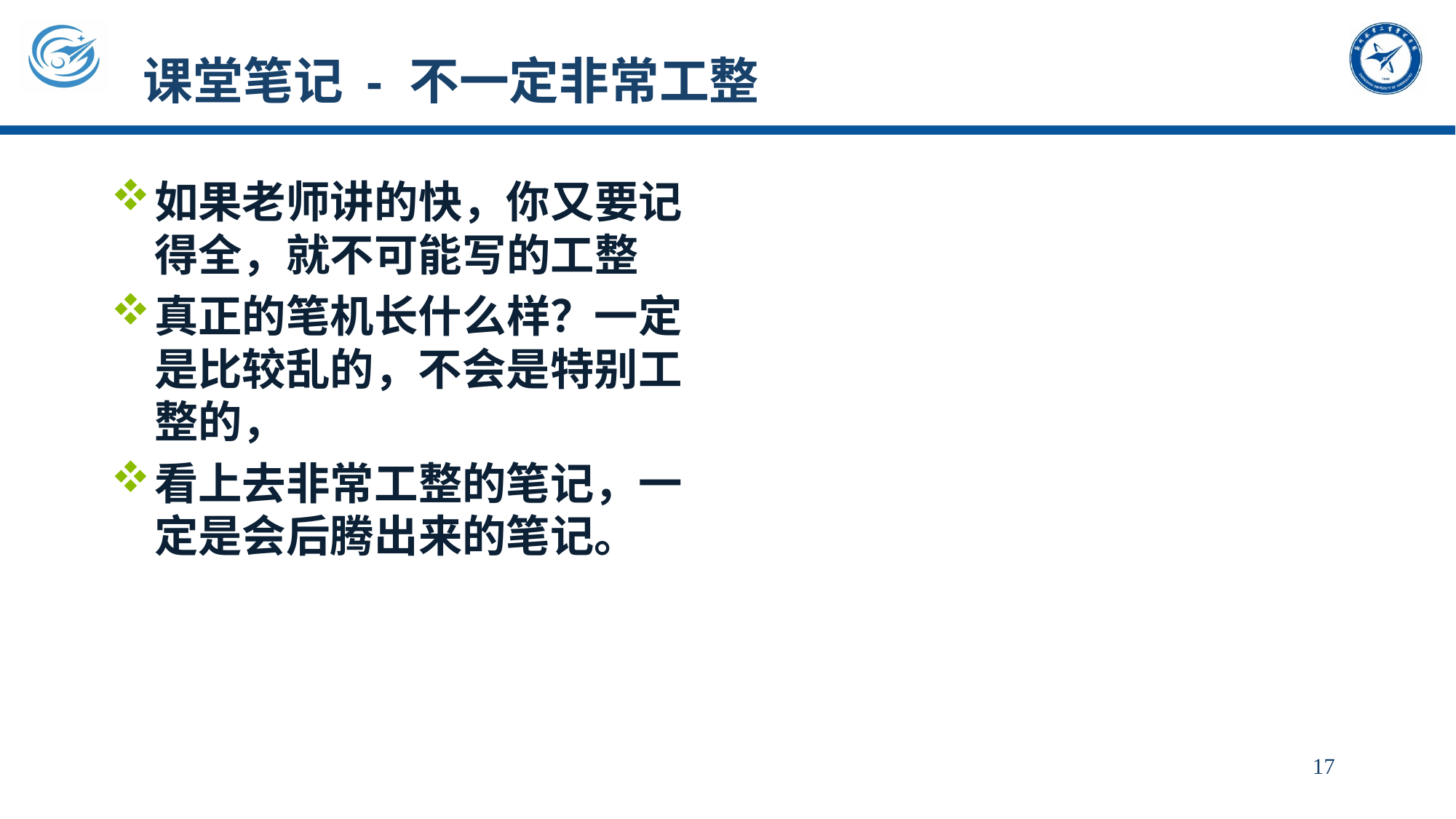

# 课堂笔记 - 不一定非常工整
如果老师讲的快，你又要记得全，就不可能写的工整
真正的笔机长什么样？一定是比较乱的，不会是特别工整的，
看上去非常工整的笔记，一定是会后腾出来的笔记。

17